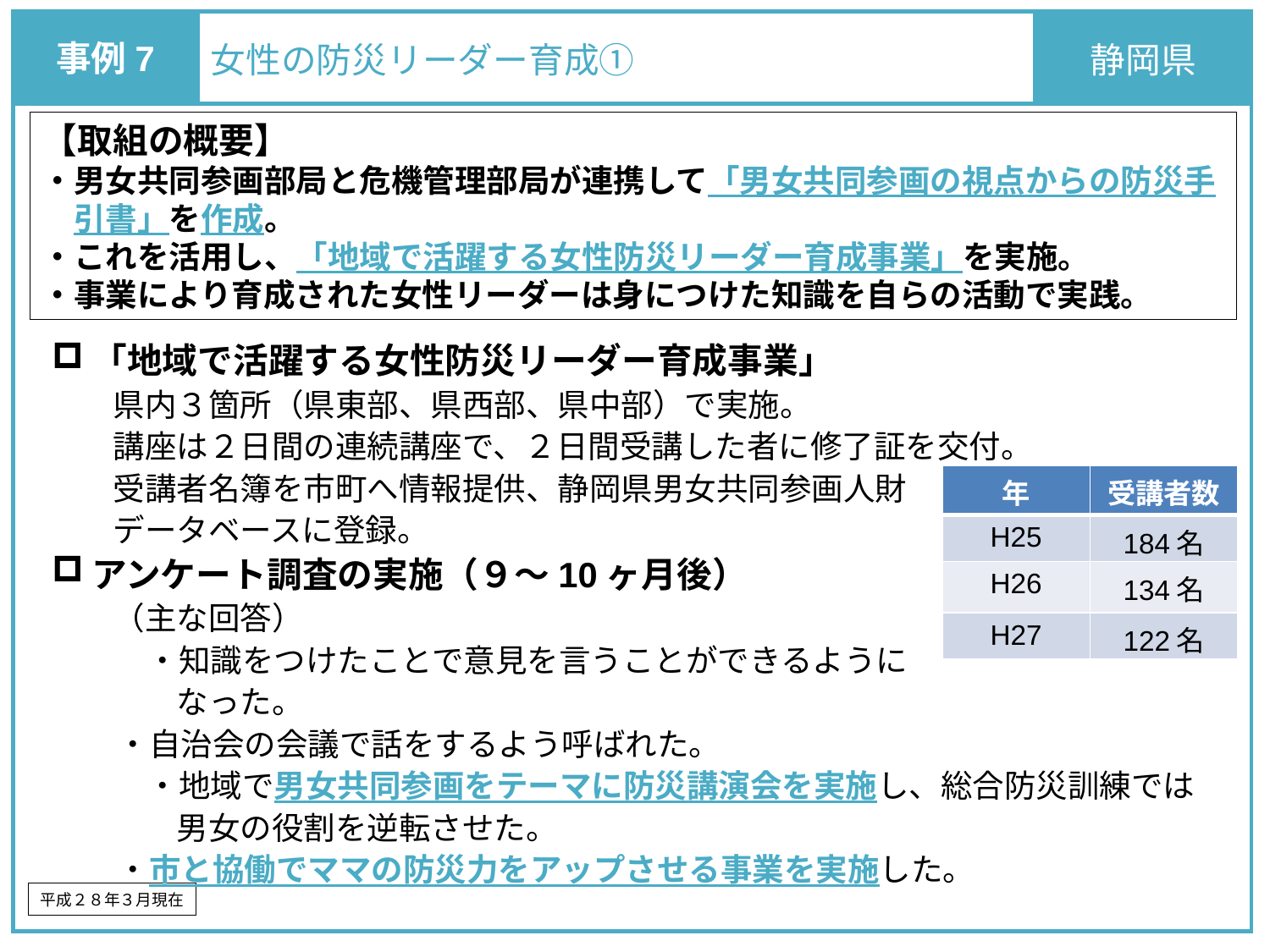

事例7
女性の防災リーダー育成①
静岡県
【取組の概要】
・男女共同参画部局と危機管理部局が連携して「男女共同参画の視点からの防災手引書」を作成。
・これを活用し、「地域で活躍する女性防災リーダー育成事業」を実施。
・事業により育成された女性リーダーは身につけた知識を自らの活動で実践。
「地域で活躍する女性防災リーダー育成事業」
県内３箇所（県東部、県西部、県中部）で実施。
講座は２日間の連続講座で、２日間受講した者に修了証を交付。
受講者名簿を市町へ情報提供、静岡県男女共同参画人財
データベースに登録。
アンケート調査の実施（９～10ヶ月後）
（主な回答）
・知識をつけたことで意見を言うことができるように
なった。
・自治会の会議で話をするよう呼ばれた。
・地域で男女共同参画をテーマに防災講演会を実施し、総合防災訓練では男女の役割を逆転させた。
・市と協働でママの防災力をアップさせる事業を実施した。
| 年 | 受講者数 |
| --- | --- |
| H25 | 184名 |
| H26 | 134名 |
| H27 | 122名 |
平成２８年３月現在